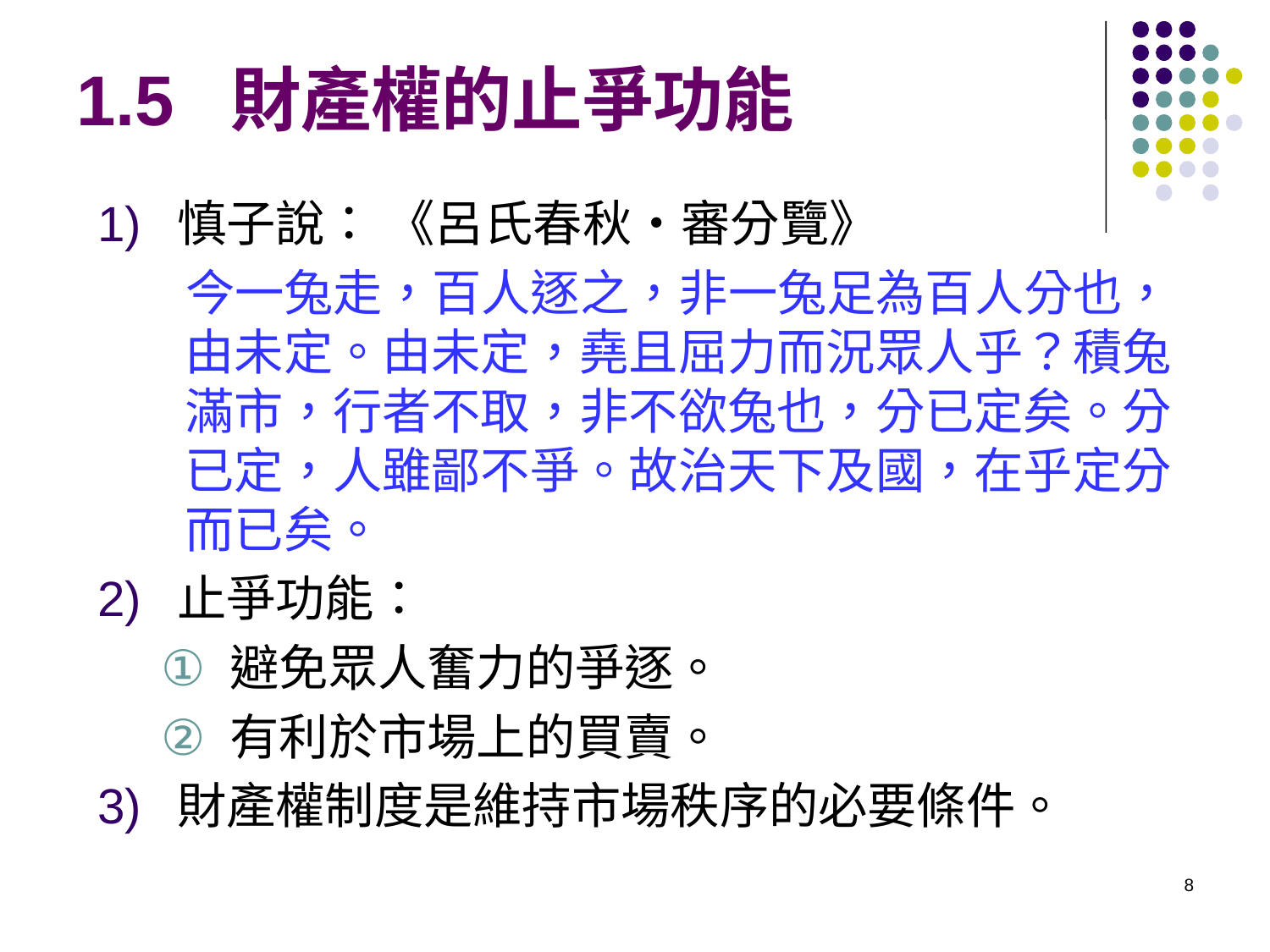

1.5  財產權的止爭功能
慎子說： 《呂氏春秋‧審分覽》
今一兔走，百人逐之，非一兔足為百人分也，由未定。由未定，堯且屈力而況眾人乎？積兔滿市，行者不取，非不欲兔也，分已定矣。分已定，人雖鄙不爭。故治天下及國，在乎定分而已矣。
止爭功能：
避免眾人奮力的爭逐。
有利於市場上的買賣。
財產權制度是維持市場秩序的必要條件。
8